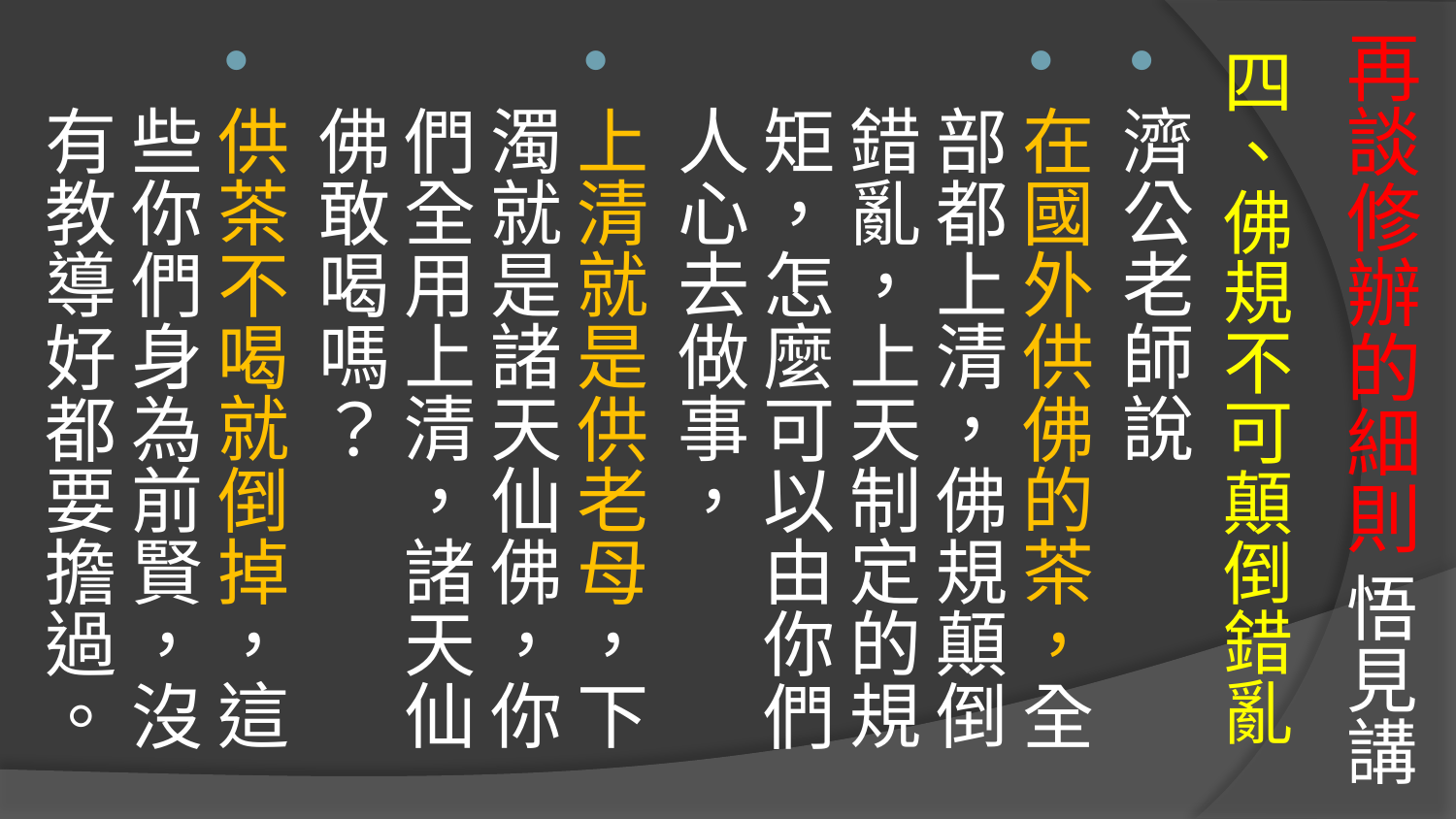

# 再談修辦的細則 悟見講
四、佛規不可顛倒錯亂
濟公老師說
在國外供佛的茶，全部都上清，佛規顛倒錯亂，上天制定的規矩，怎麼可以由你們人心去做事，
上清就是供老母，下濁就是諸天仙佛，你們全用上清，諸天仙佛敢喝嗎？
供茶不喝就倒掉，這些你們身為前賢，沒有教導好都要擔過。